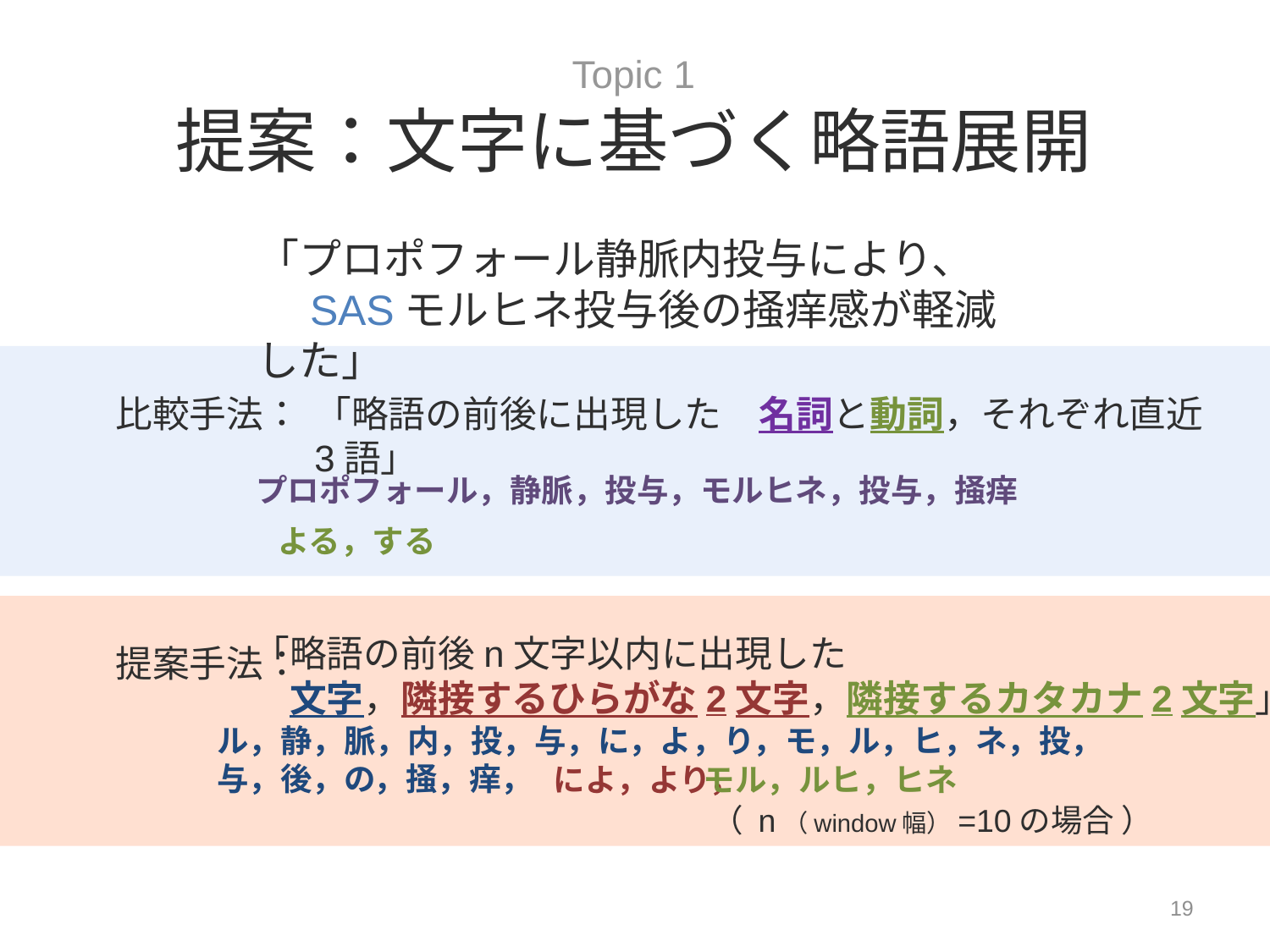

# Topic 1 提案：文字に基づく略語展開
「プロポフォール静脈内投与により、
　SASモルヒネ投与後の掻痒感が軽減した」

比較手法：
「略語の前後に出現した　名詞と動詞，それぞれ直近3語」
プロポフォール，静脈，投与，モルヒネ，投与，掻痒
よる，する

「略語の前後n文字以内に出現した
　文字，隣接するひらがな2文字，隣接するカタカナ2文字」
提案手法：
ル，静，脈，内，投，与，に，よ，り，モ，ル，ヒ，ネ，投，
与，後，の，掻，痒，
によ，より，
モル，ルヒ，ヒネ
（ n（window幅）=10の場合 ）
19